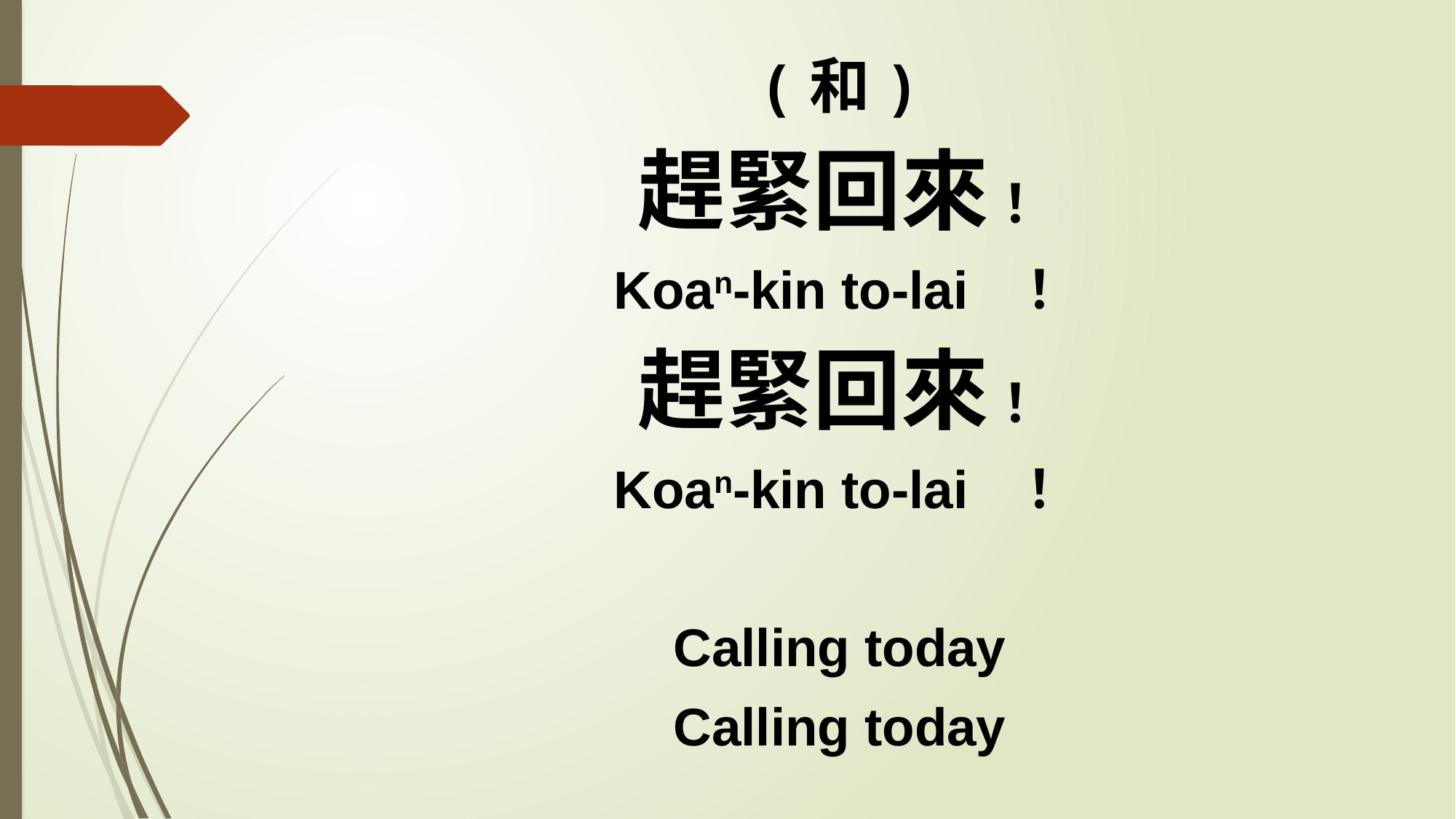

(和)
趕緊回來！
Koan-kin to-lai ！
趕緊回來！
Koan-kin to-lai ！

Calling today
Calling today